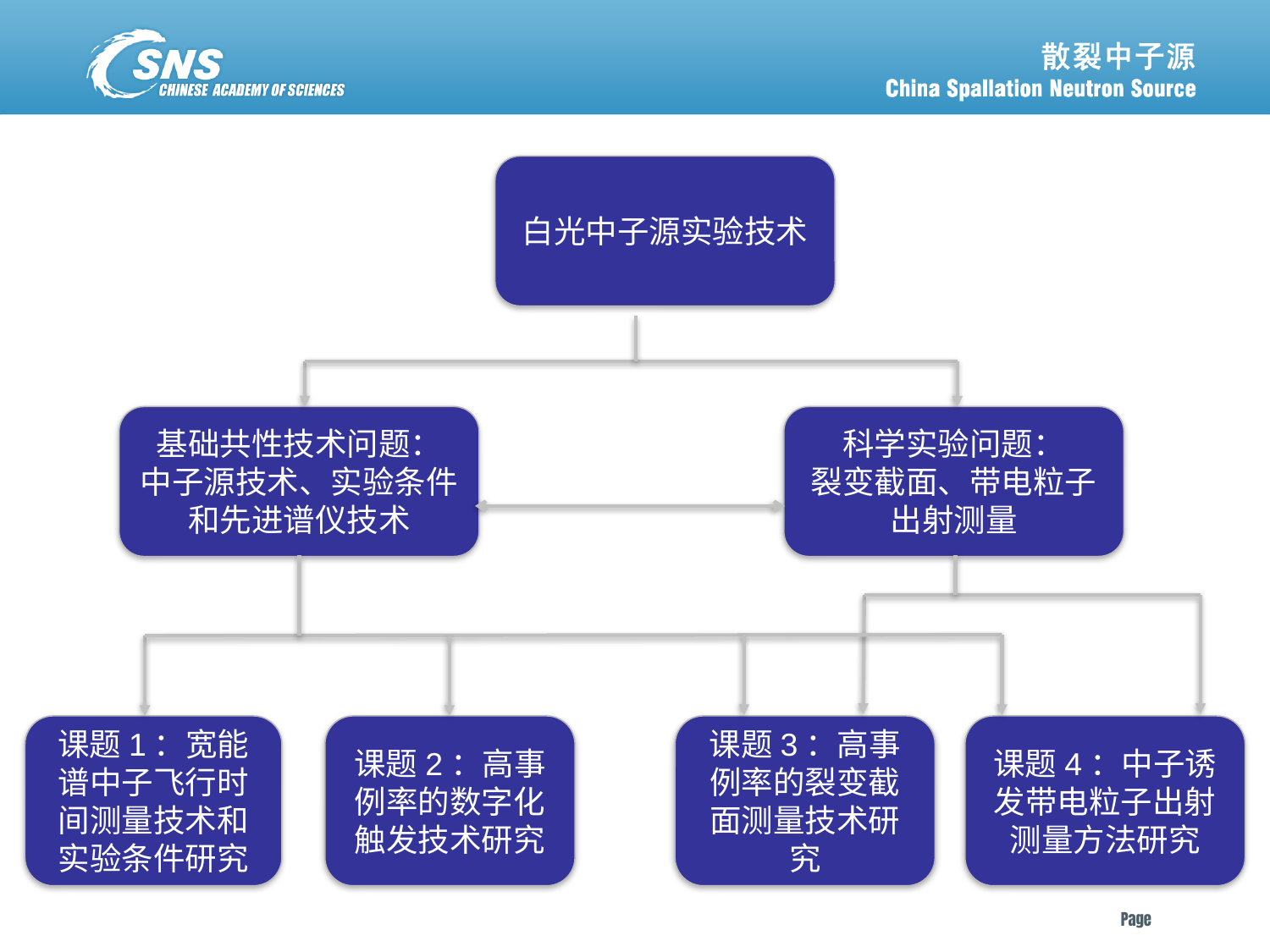

白光中子源实验技术
基础共性技术问题：
中子源技术、实验条件和先进谱仪技术
科学实验问题：
裂变截面、带电粒子出射测量
课题1：宽能谱中子飞行时间测量技术和实验条件研究
课题2：高事例率的数字化触发技术研究
课题3：高事例率的裂变截面测量技术研究
课题4：中子诱发带电粒子出射测量方法研究